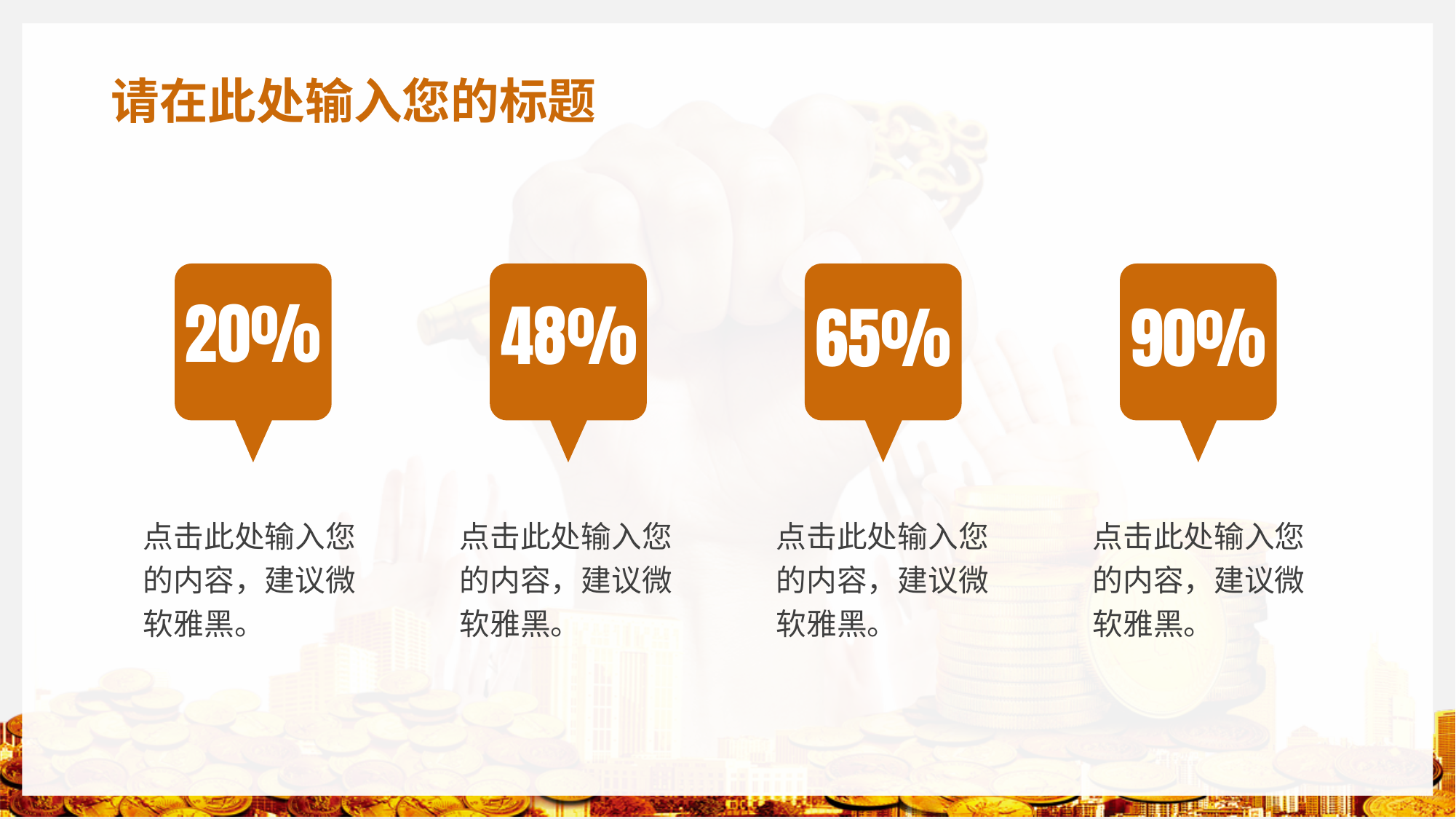

# 请在此处输入您的标题

20%
48%
65%
90%
点击此处输入您的内容，建议微软雅黑。
点击此处输入您的内容，建议微软雅黑。
点击此处输入您的内容，建议微软雅黑。
点击此处输入您的内容，建议微软雅黑。